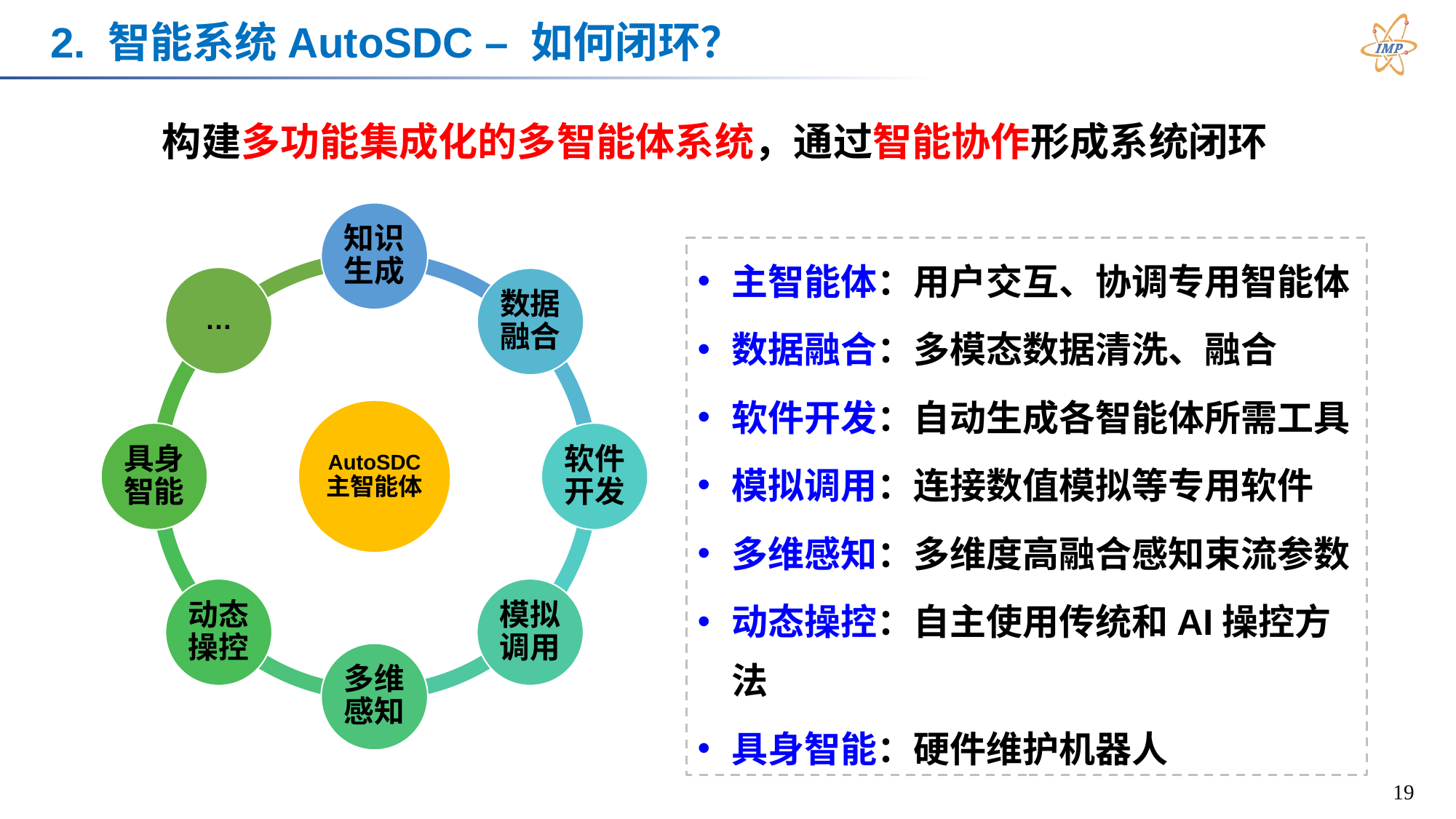

# 2. 智能系统AutoSDC – 如何闭环？
构建多功能集成化的多智能体系统，通过智能协作形成系统闭环
AutoSDC
主智能体
知识
生成
数据
融合
软件
开发
模拟
调用
多维
感知
动态
操控
具身
智能
…
主智能体：用户交互、协调专用智能体
数据融合：多模态数据清洗、融合
软件开发：自动生成各智能体所需工具
模拟调用：连接数值模拟等专用软件
多维感知：多维度高融合感知束流参数
动态操控：自主使用传统和AI操控方法
具身智能：硬件维护机器人
19